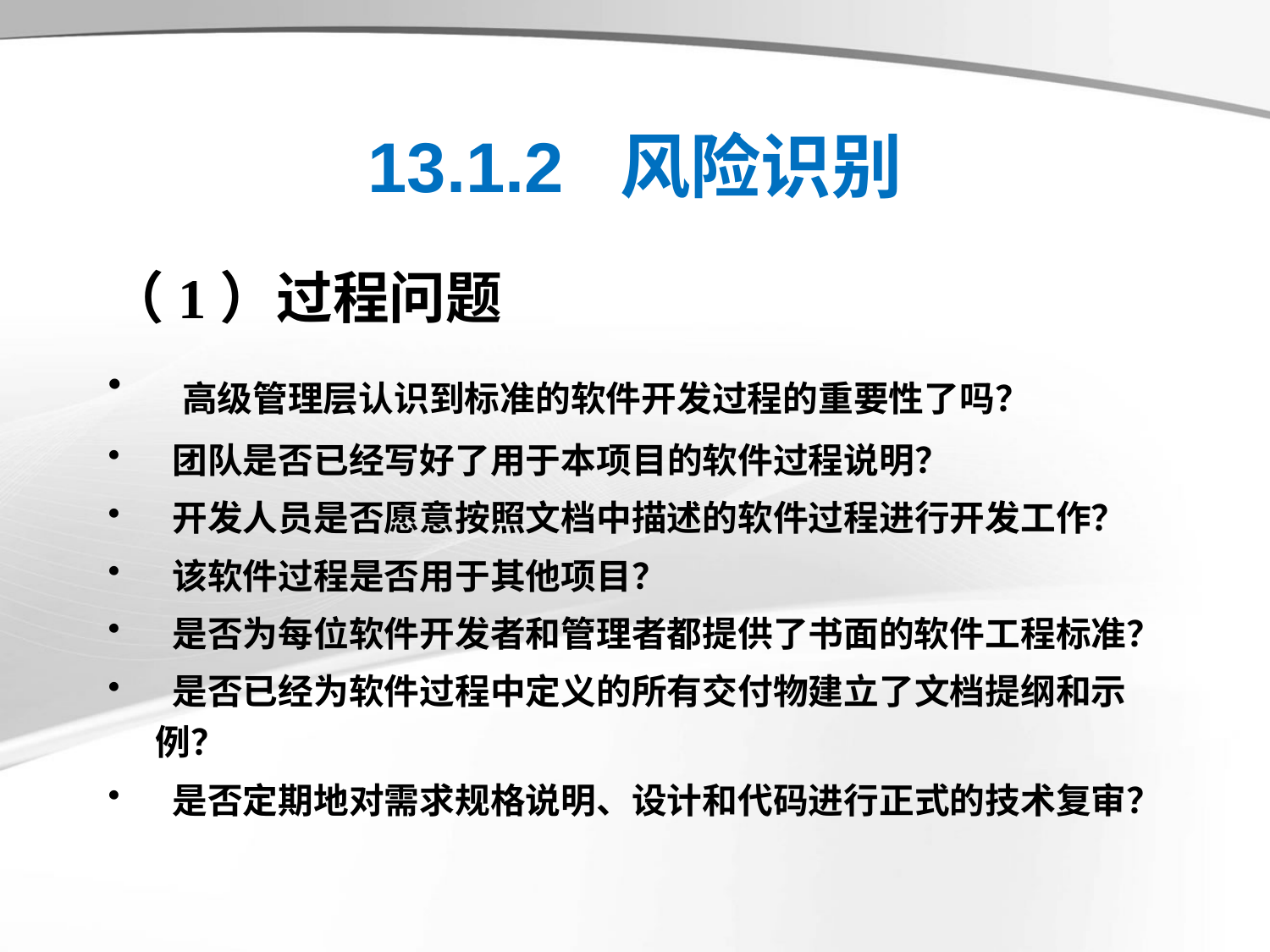

# 13.1.2  风险识别
（1）过程问题
 高级管理层认识到标准的软件开发过程的重要性了吗？
 团队是否已经写好了用于本项目的软件过程说明？
 开发人员是否愿意按照文档中描述的软件过程进行开发工作？
 该软件过程是否用于其他项目？
 是否为每位软件开发者和管理者都提供了书面的软件工程标准？
 是否已经为软件过程中定义的所有交付物建立了文档提纲和示例？
 是否定期地对需求规格说明、设计和代码进行正式的技术复审？